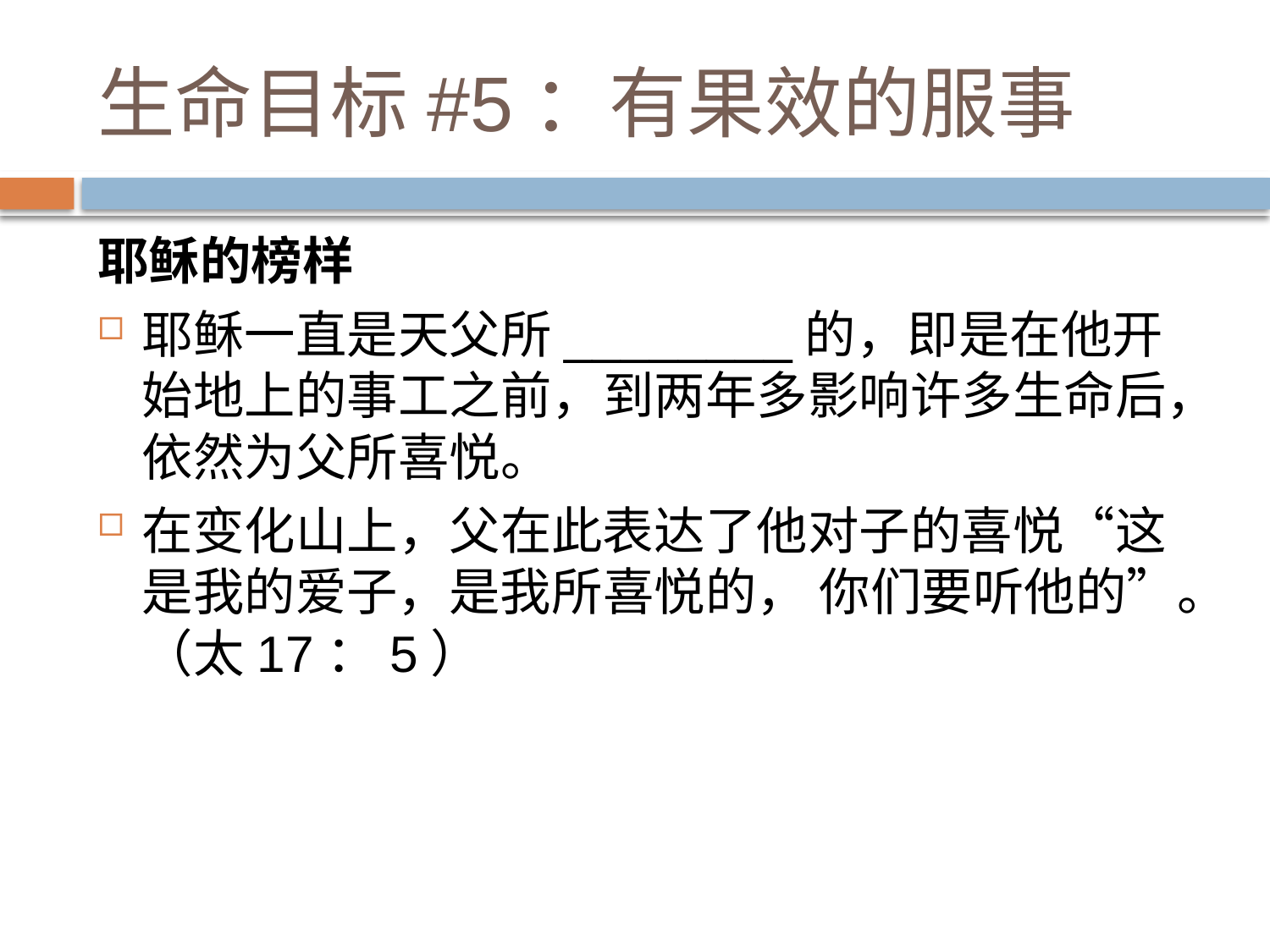

# 生命目标#5：有果效的服事
耶稣的榜样
耶稣一直是天父所________的，即是在他开始地上的事工之前，到两年多影响许多生命后，依然为父所喜悦。
在变化山上，父在此表达了他对子的喜悦“这是我的爱子，是我所喜悦的， 你们要听他的”。（太17：5）